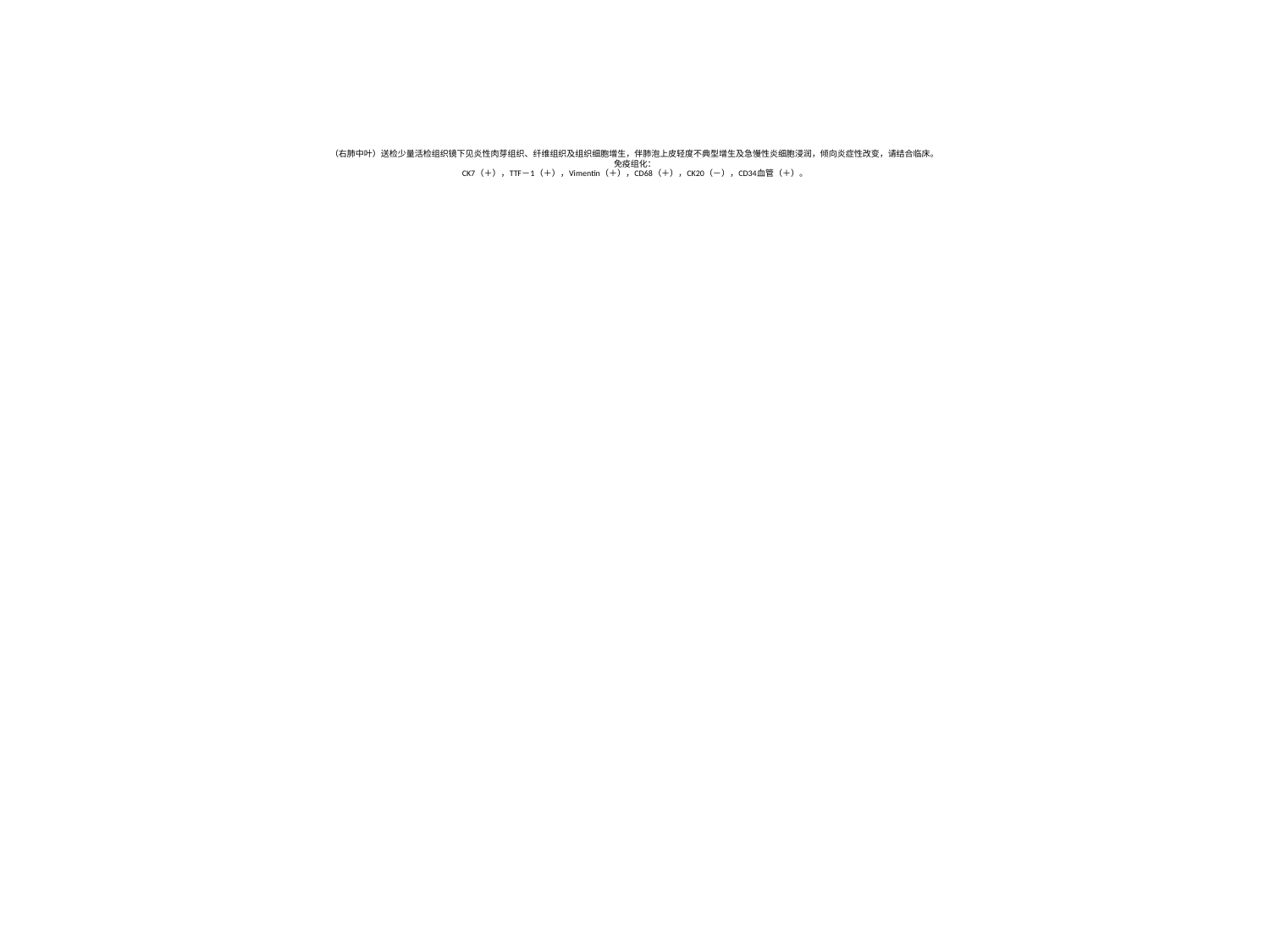

# （右肺中叶）送检少量活检组织镜下见炎性肉芽组织、纤维组织及组织细胞增生，伴肺泡上皮轻度不典型增生及急慢性炎细胞浸润，倾向炎症性改变，请结合临床。 免疫组化： CK7（＋），TTF－1（＋），Vimentin（＋），CD68（＋），CK20（－），CD34血管（＋）。